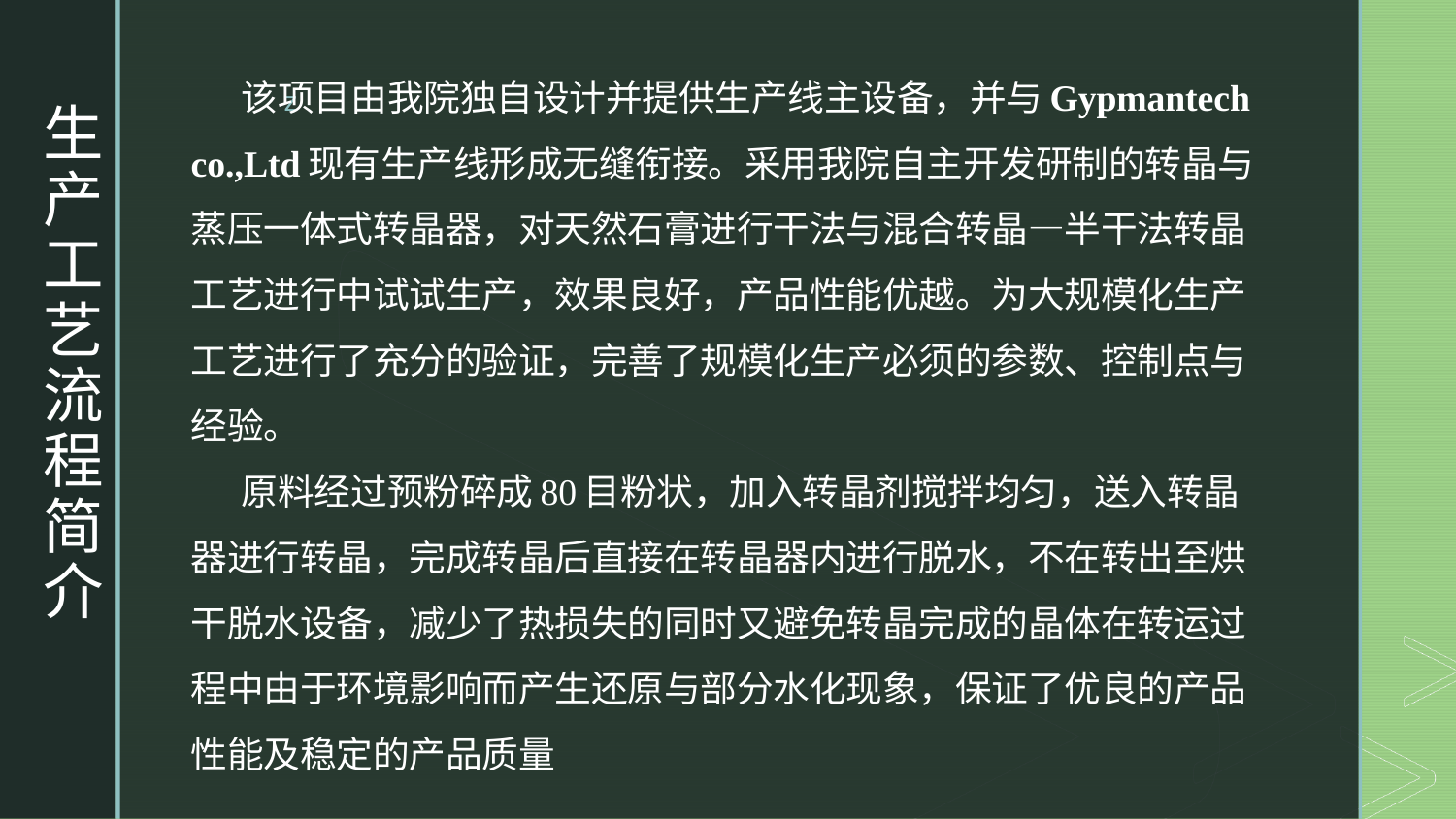

该项目由我院独自设计并提供生产线主设备，并与Gypmantech co.,Ltd现有生产线形成无缝衔接。采用我院自主开发研制的转晶与蒸压一体式转晶器，对天然石膏进行干法与混合转晶—半干法转晶工艺进行中试试生产，效果良好，产品性能优越。为大规模化生产工艺进行了充分的验证，完善了规模化生产必须的参数、控制点与经验。
原料经过预粉碎成80目粉状，加入转晶剂搅拌均匀，送入转晶器进行转晶，完成转晶后直接在转晶器内进行脱水，不在转出至烘干脱水设备，减少了热损失的同时又避免转晶完成的晶体在转运过程中由于环境影响而产生还原与部分水化现象，保证了优良的产品性能及稳定的产品质量
# 生产工艺流程简介